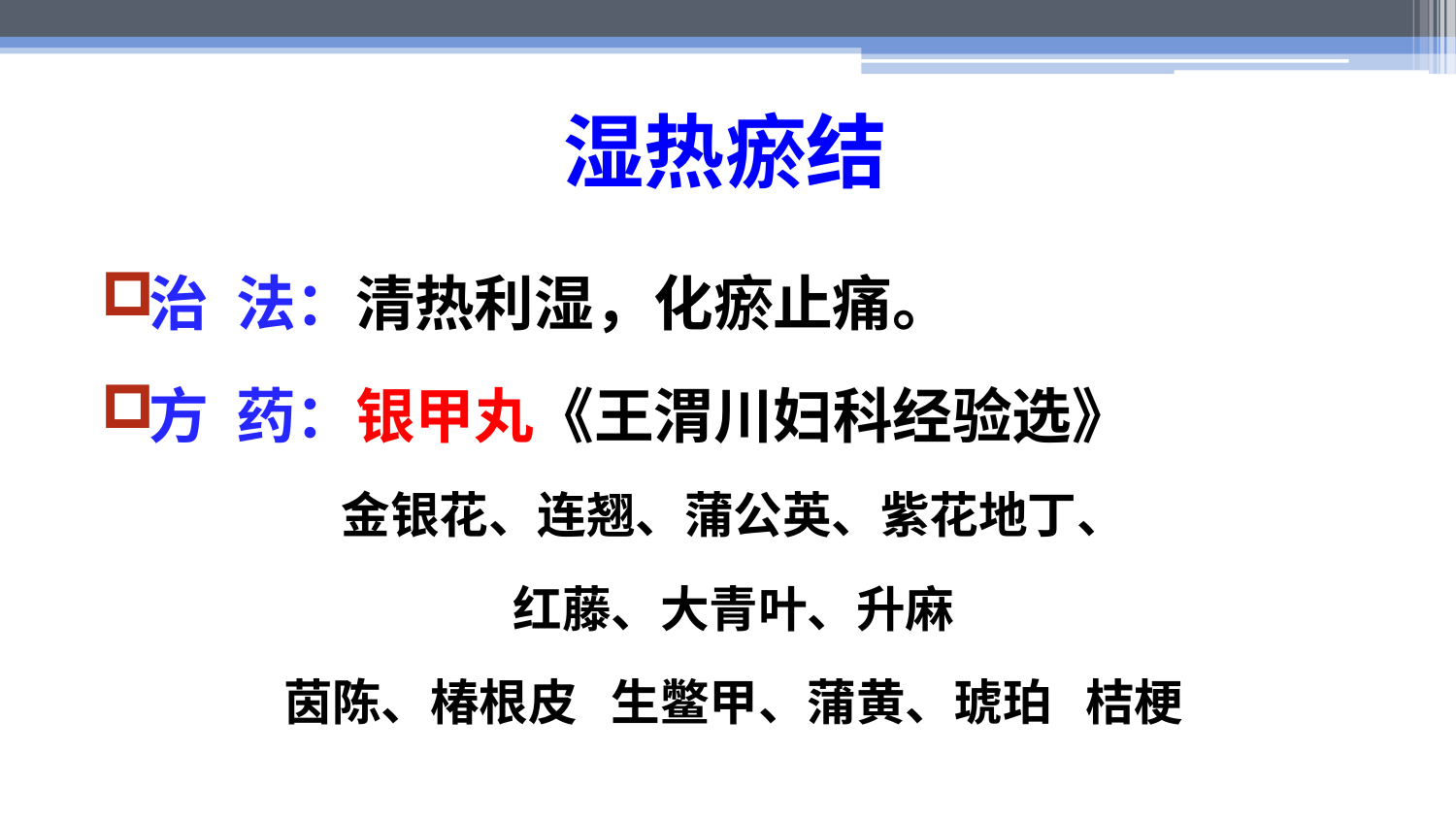

# 湿热瘀结
治  法：清热利湿，化瘀止痛。
方  药：银甲丸《王渭川妇科经验选》
金银花、连翘、蒲公英、紫花地丁、
红藤、大青叶、升麻
茵陈、椿根皮   生鳖甲、蒲黄、琥珀   桔梗